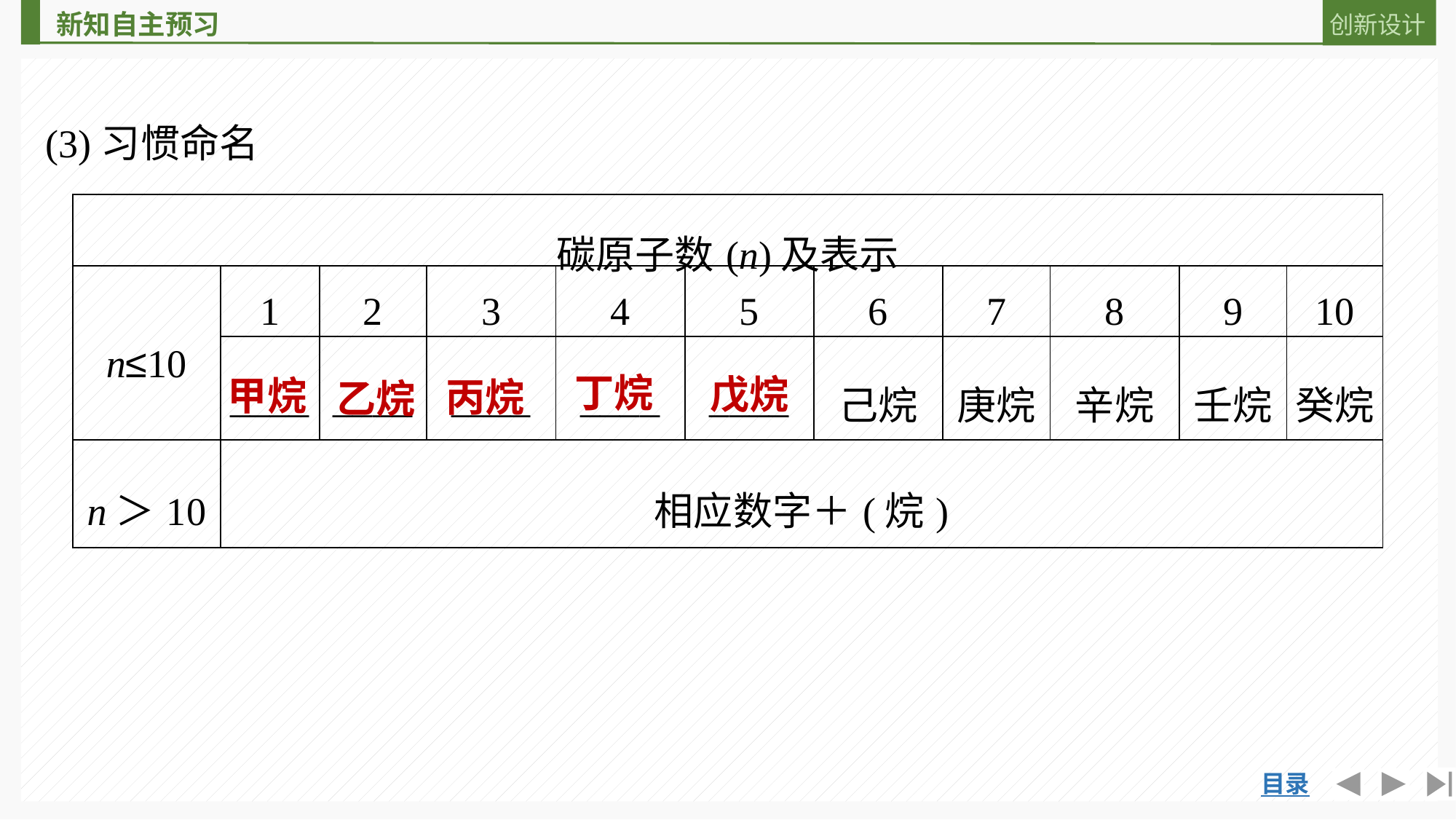

(3)习惯命名
| 碳原子数(n)及表示 |  |  |  |  |  |  |  |  |  |  |
| --- | --- | --- | --- | --- | --- | --- | --- | --- | --- | --- |
| n≤10 | 1 | 2 | 3 | 4 | 5 | 6 | 7 | 8 | 9 | 10 |
|  | \_\_\_\_ | \_\_\_\_ | \_\_\_\_ | \_\_\_\_ | \_\_\_\_ | 己烷 | 庚烷 | 辛烷 | 壬烷 | 癸烷 |
| n＞10 | 相应数字＋(烷) |  |  |  |  |  |  |  |  |  |
丁烷
戊烷
甲烷
丙烷
乙烷